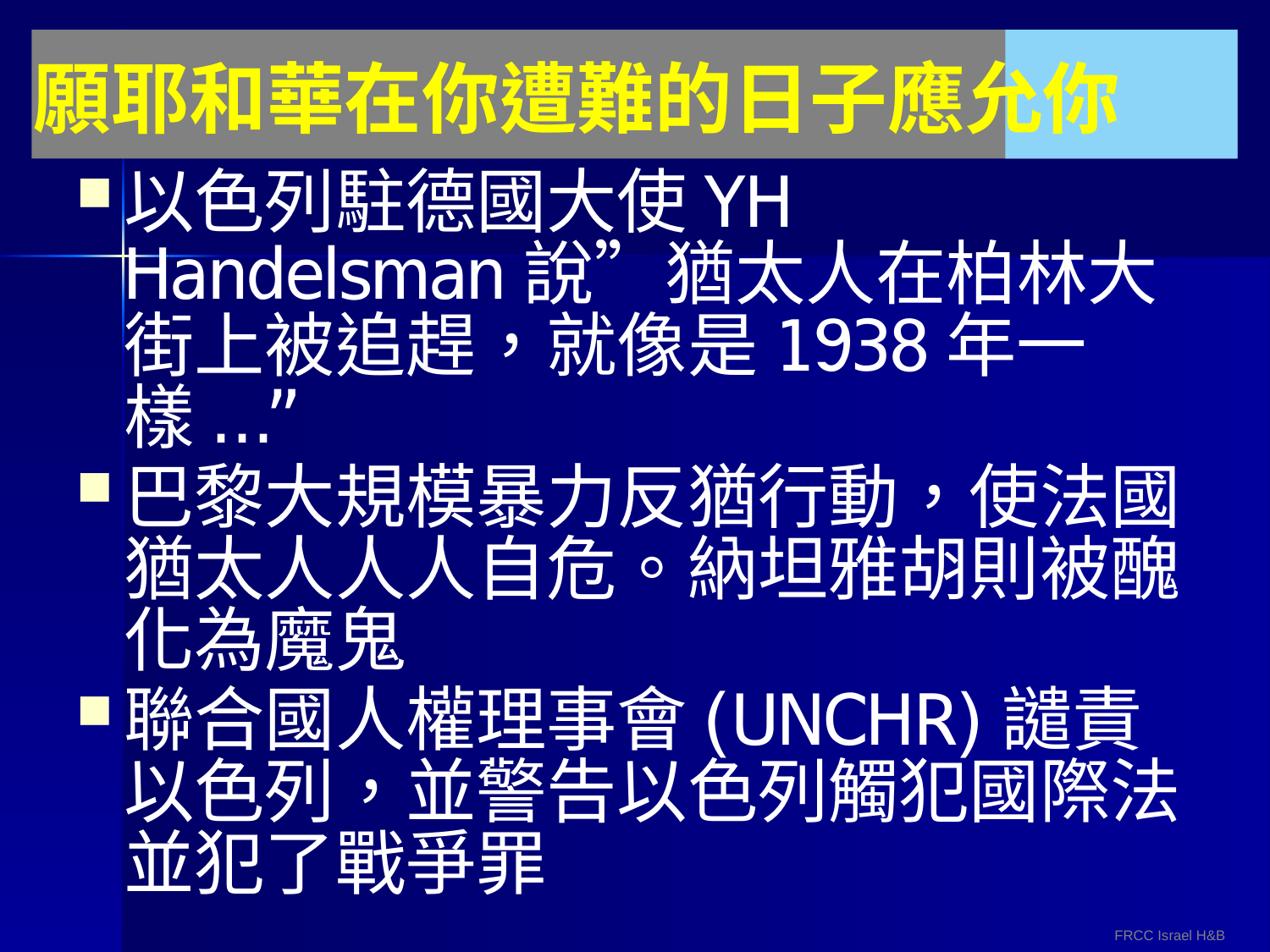

# 願耶和華在你遭難的日子應允你

以色列駐德國大使YH Handelsman說”猶太人在柏林大街上被追趕，就像是1938年一樣...”
巴黎大規模暴力反猶行動，使法國猶太人人人自危。納坦雅胡則被醜化為魔鬼
聯合國人權理事會(UNCHR)譴責以色列，並警告以色列觸犯國際法並犯了戰爭罪